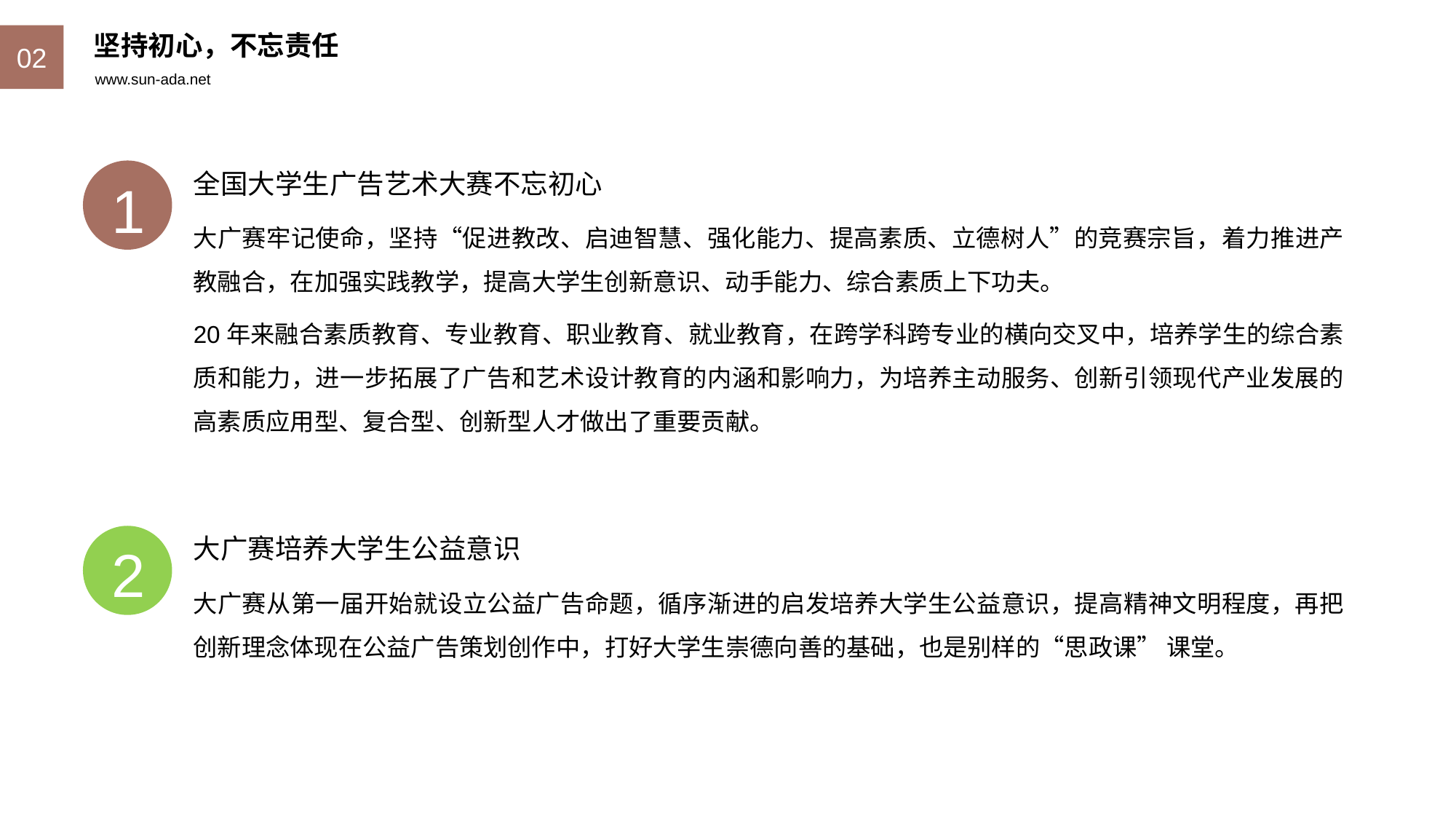

坚持初心，不忘责任
02
全国大学生广告艺术大赛不忘初心
大广赛牢记使命，坚持“促进教改、启迪智慧、强化能力、提高素质、立德树人”的竞赛宗旨，着力推进产教融合，在加强实践教学，提高大学生创新意识、动手能力、综合素质上下功夫。
20年来融合素质教育、专业教育、职业教育、就业教育，在跨学科跨专业的横向交叉中，培养学生的综合素质和能力，进一步拓展了广告和艺术设计教育的内涵和影响力，为培养主动服务、创新引领现代产业发展的高素质应用型、复合型、创新型人才做出了重要贡献。
1

大广赛培养大学生公益意识
大广赛从第一届开始就设立公益广告命题，循序渐进的启发培养大学生公益意识，提高精神文明程度，再把创新理念体现在公益广告策划创作中，打好大学生崇德向善的基础，也是别样的“思政课” 课堂。
2